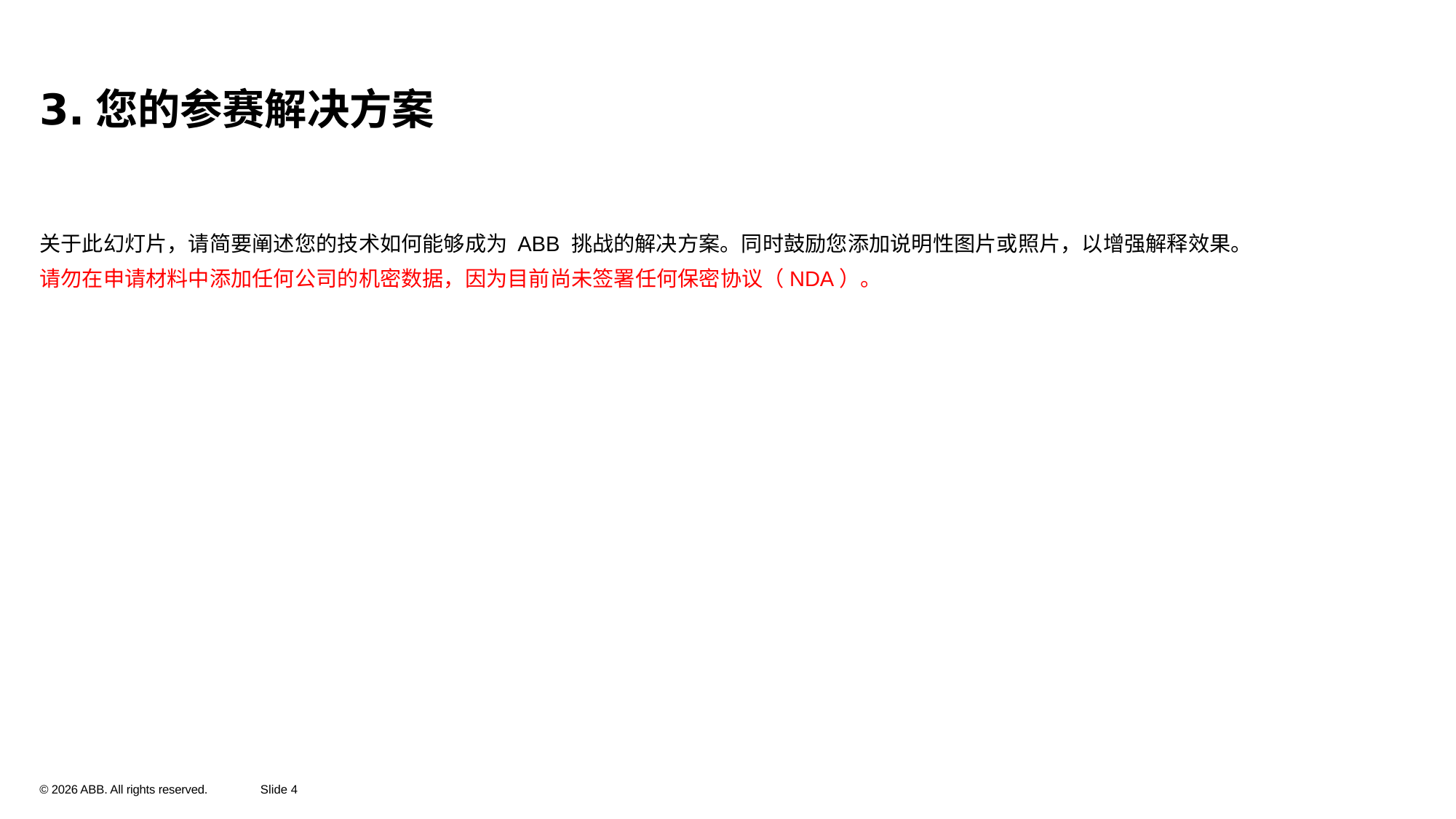

# 3.您的参赛解决方案
关于此幻灯片，请简要阐述您的技术如何能够成为 ABB 挑战的解决方案。同时鼓励您添加说明性图片或照片，以增强解释效果。
请勿在申请材料中添加任何公司的机密数据，因为目前尚未签署任何保密协议（NDA）。

June 5, 2026
Slide 4